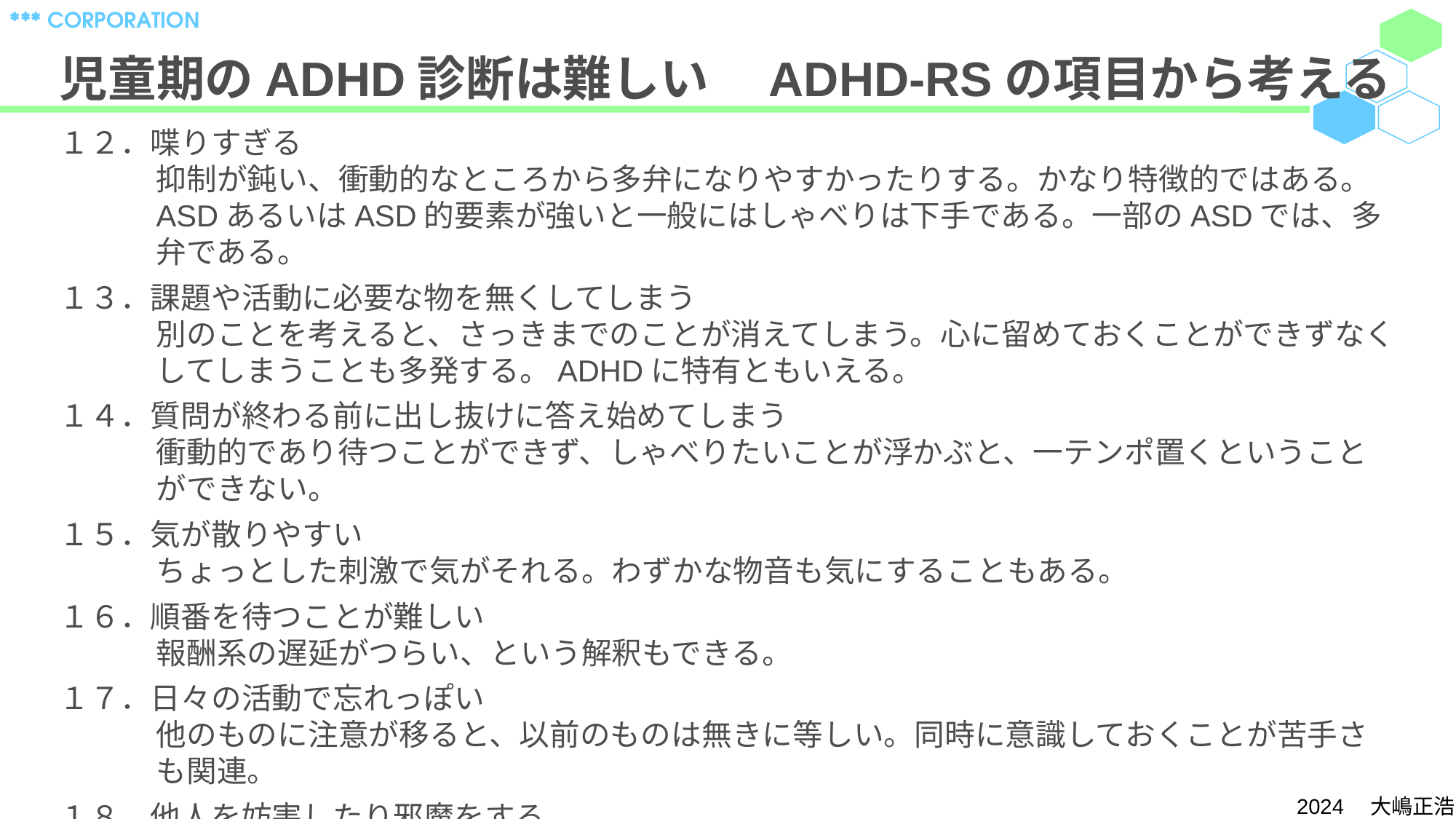

# 児童期のADHD診断は難しい　ADHD-RSの項目から考える
１２．喋りすぎる
抑制が鈍い、衝動的なところから多弁になりやすかったりする。かなり特徴的ではある。ASDあるいはASD的要素が強いと一般にはしゃべりは下手である。一部のASDでは、多弁である。
１３．課題や活動に必要な物を無くしてしまう
別のことを考えると、さっきまでのことが消えてしまう。心に留めておくことができずなくしてしまうことも多発する。ADHDに特有ともいえる。
１４．質問が終わる前に出し抜けに答え始めてしまう
衝動的であり待つことができず、しゃべりたいことが浮かぶと、一テンポ置くということができない。
１５．気が散りやすい
ちょっとした刺激で気がそれる。わずかな物音も気にすることもある。
１６．順番を待つことが難しい
報酬系の遅延がつらい、という解釈もできる。
１７．日々の活動で忘れっぽい
他のものに注意が移ると、以前のものは無きに等しい。同時に意識しておくことが苦手さも関連。
１８．他人を妨害したり邪魔をする
ちょっかいを出したり邪魔することがコミュニケーションなっている。ASDの影響、あるいは不適切養育の影響があるかもしれない。
2024　大嶋正浩